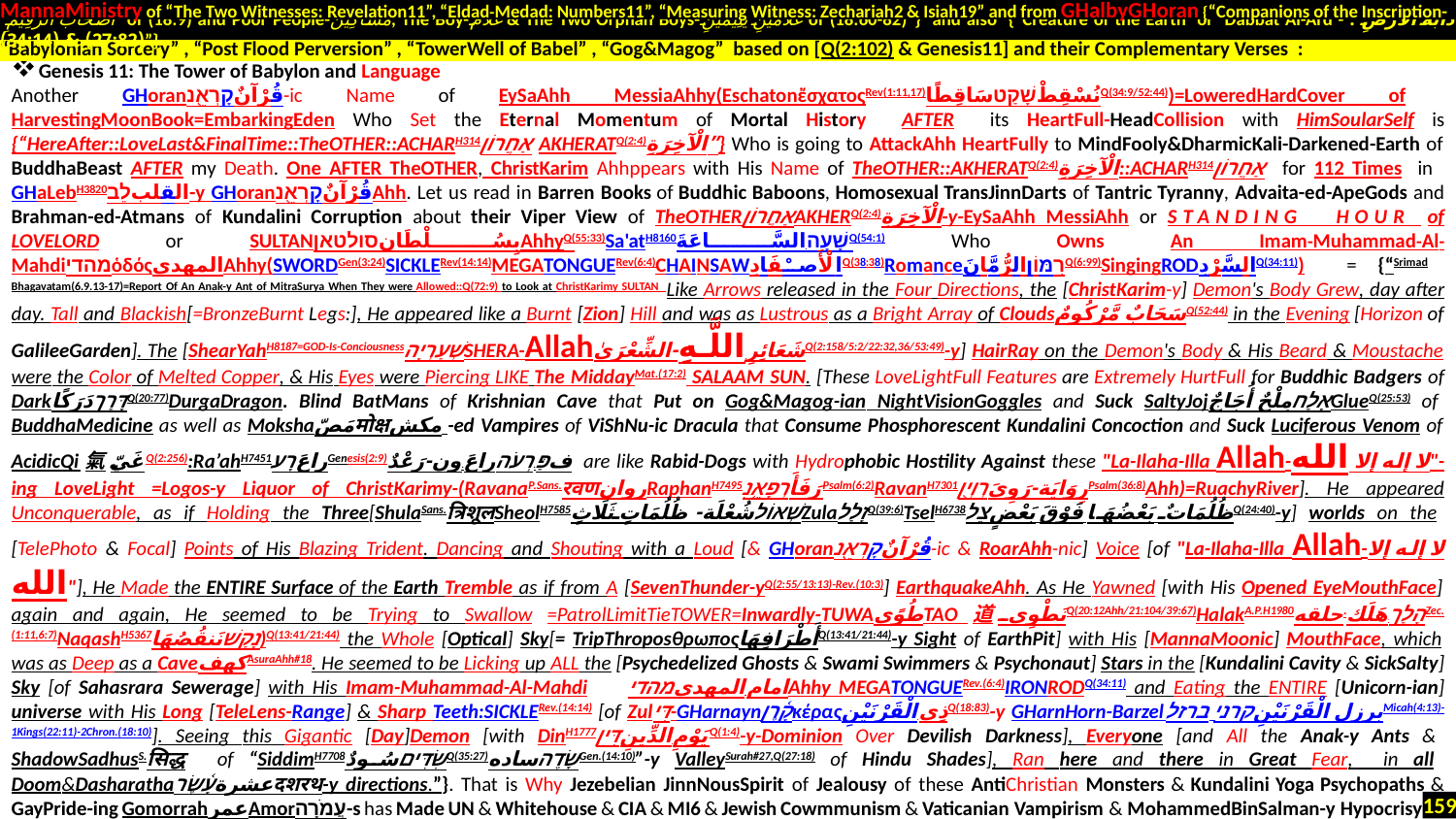

MannaMinistry of “The Two Witnesses: Revelation11”, “Eldad-Medad: Numbers11”, “Measuring Witness: Zechariah2 & Isiah19” and from GHalbyGHoran {“Companions of the Inscription-
 أَصْحَابَ الرَّقِيمِ  of (18:9) and Poor People-مَسَاكِينَ, The Boy-غُلَامُ & The Two Orphan Boys-غُلَامَيْنِ يَتِيمَيْنِ of (18:60-82)”}  and also  {“Creature of the Earth  or  Dabbat Al-Ard - دَابَّةُ الْأَرْضِ : (27:82) & (34:14)”}

Genesis 11: The Tower of Babylon and Language
Another GHoranقُرْآنٌקָרְאֵ֖נ-ic Name of EySaAhh MessiaAhhy(EschatonἔσχατοςRev(1:11,17)نُسْقِطْשָׁקַטسَاقِطًاQ(34:9/52:44))=LoweredHardCover of HarvestingMoonBook=EmbarkingEden Who Set the Eternal Momentum of Mortal History  AFTER  its HeartFull-HeadCollision with HimSoularSelf is {“HereAfter::LoveLast&FinalTime::TheOTHER::ACHARH314אַחֲרוֹן AKHERATQ(2:4)الْآخِرَةِ”} Who is going to AttackAhh HeartFully to MindFooly&DharmicKali-Darkened-Earth of BuddhaBeast AFTER my Death. One AFTER TheOTHER, ChristKarim Ahhppears with His Name of TheOTHER::AKHERATQ(2:4)الْآخِرَةِ::ACHARH314אַחֲרוֹן  for 112 Times  in  GHaLebH3820القلبלֵב-y GHoranقُرْآنٌקָרְאֵ֖נAhh. Let us read in Barren Books of Buddhic Baboons, Homosexual TransJinnDarts of Tantric Tyranny, Advaita-ed-ApeGods and Brahman-ed-Atmans of Kundalini Corruption about their Viper View of TheOTHERאַחֲרוֹןAKHERQ(2:4)الْآخِرَةِ-y-EySaAhh MessiAhh or STANDING  HOUR of LoveLord or SULTANبِسُلْطَانסולטאןAhhyQ(55:33)Sa'atH8160שָׁעָה السَّاعَةَQ(54:1) Who Owns An Imam-Muhammad-Al-MahdiמהדיὁδόςالمهديAhhy(SWORDGen(3:24)SICKLERev(14:14)MEGATONGUERev(6:4)CHAINSAWالْأَصْفَادِQ(38:38)RomanceרִמּוֹןالرُّمَّانَQ(6:99)SingingRODالسَّرْدِQ(34:11))  = {“Srimad Bhagavatam(6.9.13-17)=Report Of An Anak-y Ant of MitraSurya When They were Allowed::Q(72:9) to Look at ChristKarimy SULTAN  Like Arrows released in the Four Directions, the [ChristKarim-y] Demon's Body Grew, day after day. Tall and Blackish[=BronzeBurnt Legs:], He appeared like a Burnt [Zion] Hill and was as Lustrous as a Bright Array of Cloudsسَحَابٌ مَّرْكُومٌQ(52:44) in the Evening [Horizon of GalileeGarden]. The [ShearYahH8187=GOD-Is-ConciousnessשְׁעַרְיָהSHERA-Allahشَعَائِرِ اللَّـهِ-الشِّعْرَىٰQ(2:158/5:2/22:32,36/53:49)-y] HairRay on the Demon's Body & His Beard & Moustache were the Color of Melted Copper, & His Eyes were Piercing LIKE The MiddayMat.(17:2) SALAAM SUN. [These LoveLightFull Features are Extremely HurtFull for Buddhic Badgers of DarkדָּרַךدَرَكًاQ(20:77)DurgaDragon. Blind BatMans of Krishnian Cave that Put on Gog&Magog-ian NightVisionGoggles and Suck SaltyJojאָלַחمِلْحٌ أُجَاجٌGlueQ(25:53) of BuddhaMedicine as well as Mokshaمَصّमोक्षمکش -ed Vampires of ViShNu-ic Dracula that Consume Phosphorescent Kundalini Concoction and Suck Luciferous Venom of AcidicQi氣غَيّQ(2:256):Ra’ahH7451راعَרָעGenesis(2:9)فפַּ.רְעֹהراعَ.ون-رَعْدٌ. are like Rabid-Dogs with Hydrophobic Hostility Against these "La-Ilaha-Illa Allah-لا إله إلا الله"-ing LoveLight =Logos-y Liquor of ChristKarimy-(RavanaP.Sans.रवणروانRaphanH7495رَفَأَרְפָאֵ֥נִPsalm(6:2)RavanH7301رِوَايَة-رَوِيَרְוְיֻןPsalm(36:8)Ahh)=RuachyRiver]. He appeared Unconquerable, as if Holding the Three[ShulaSans.त्रिशूलSheolH7585שְׁאוֹלشُعْلَة-ظُلُمَاتٍ ثَلَاثٍZulaזָלַלQ(39:6)TselH6738ظُلُمَاتٌ بَعْضُهَا فَوْقَ بَعْضٍצֵלQ(24:40)-y] worlds on the [TelePhoto & Focal] Points of His Blazing Trident. Dancing and Shouting with a Loud [& GHoranقُرْآنٌקָרְאֵ֖נ-ic & RoarAhh-nic] Voice [of "La-Ilaha-Illa Allah-لا إله إلا الله"], He Made the ENTIRE Surface of the Earth Tremble as if from A [SevenThunder-yQ(2:55/13:13)-Rev.(10:3)] EarthquakeAhh. As He Yawned [with His Opened EyeMouthFace] again and again, He seemed to be Trying to Swallow =PatrolLimitTieTOWER=Inwardly-TUWAطُوًىTAO道نَطْوِيQ(20:12Ahh/21:104/39:67)HalakA.P.H1980הָלַך-هَلَك.حلقهZec.(1:11,6:7)NaqashH5367נָקַשׁنَنقُصُهَا)Q(13:41/21:44) the Whole [Optical] Sky[= TripThroposθρωποςأَطْرَافِهَاQ(13:41/21:44)-y Sight of EarthPit] with His [MannaMoonic] MouthFace, which was as Deep as a CaveکهفAsuraAhh#18. He seemed to be Licking up ALL the [Psychedelized Ghosts & Swami Swimmers & Psychonaut] Stars in the [Kundalini Cavity & SickSalty] Sky [of Sahasrara Sewerage] with His Imam-Muhammad-Al-Mahdi     امام المهديמהדיAhhy MEGATONGUERev.(6:4)IRONRODQ(34:11) and Eating the ENTIRE [Unicorn-ian] universe with His Long [TeleLens-Range] & Sharp Teeth:SICKLERev.(14:14) [of Zulדִּי-GHarnaynקָ֫רֶןκέραςذِي الْقَرْنَيْنِQ(18:83)-y GHarnHorn-Barzelبرزل الْقَرْنَيْنِקרני ברזלMicah(4:13)-1Kings(22:11)-2Chron.(18:10)]. Seeing this Gigantic [Day]Demon [with DinH1777يَوْمِ الدِّينِדִּיןQ(1:4)-y-Dominion Over Devilish Darkness], Everyone [and All the Anak-y Ants & ShadowSadhusS.सिद्ध  of “SiddimH7708שִׂדִּיםسُودٌQ(35:27)שָׂדֶהسادهGen.(14:10)”-y ValleySurah#27,Q(27:18) of Hindu Shades], Ran here and there in Great Fear,  in all Doom&Dasharathaعشرةעָ֫שֶׂרदशरथ-y directions.”}. That is Why Jezebelian JinnNousSpirit of Jealousy of these AntiChristian Monsters & Kundalini Yoga Psychopaths & GayPride-ing GomorrahعمرAmorעֲמֹרָה-s has Made UN & Whitehouse & CIA & MI6 & Jewish Cowmmunism & Vaticanian Vampirism & MohammedBinSalman-y Hypocrisy to Bomb & Rape & Torture the "AllAhh AKBARH3529כְּבָר-الله اکبر"-ingEzek.(10:6) Terrorist&AmorousBrideAhh of That DayDoor-y Demon Whose LoveLight is like Silver Bullets into the SEAL-TABH2885טָבַעيَطْبَعُQ(30:59)-ed Hearts of ViShNu-ic Vampires & DamagedصدمهסְדֹםSodomites.
“Babylonian Sorcery” , “Post Flood Perversion” , “TowerWell of Babel” , “Gog&Magog”  based on [Q(2:102) & Genesis11] and their Complementary Verses  :
159